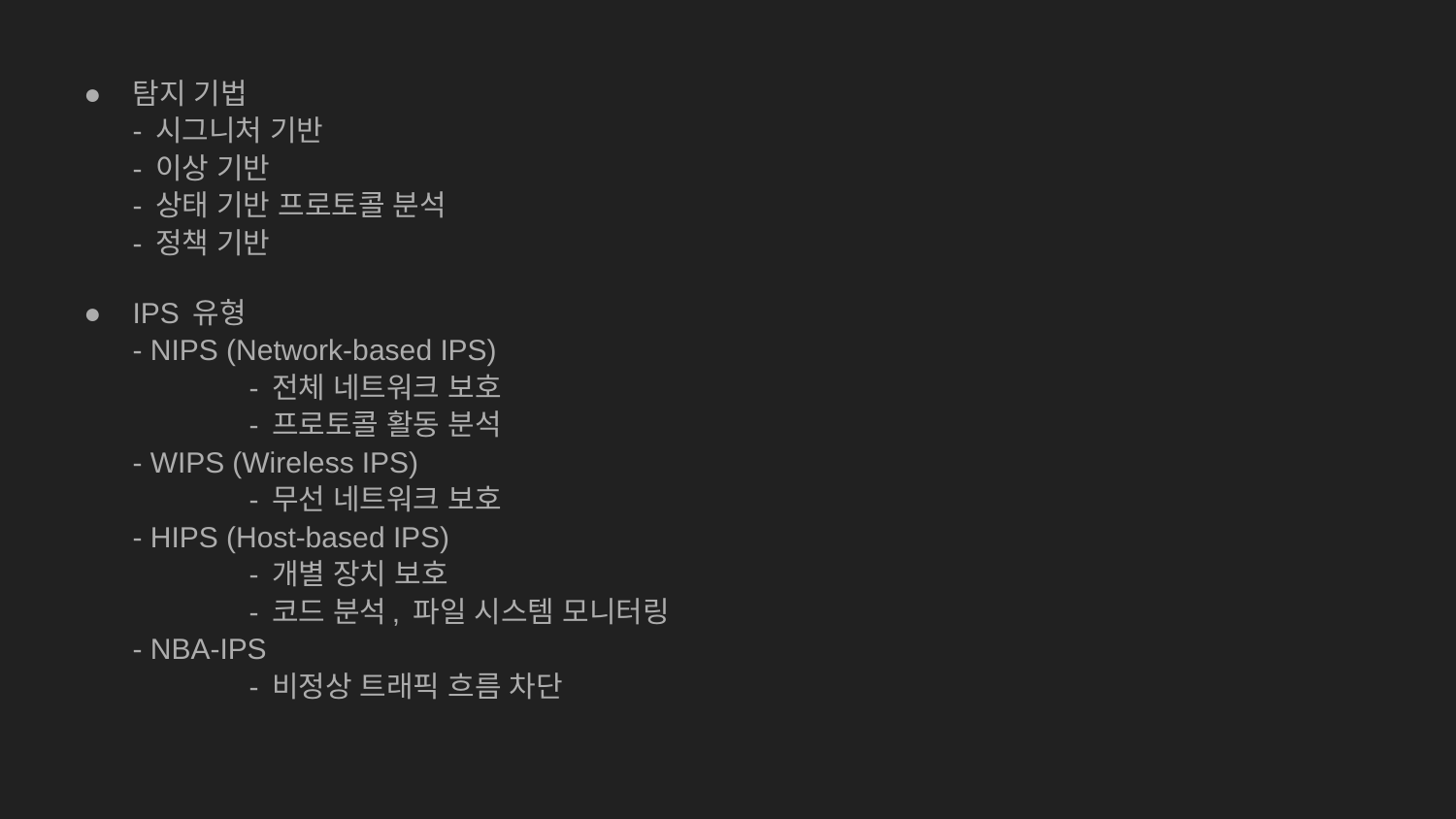

탐지 기법
- 시그니처 기반
- 이상 기반
- 상태 기반 프로토콜 분석
- 정책 기반
IPS 유형
- NIPS (Network-based IPS)
	- 전체 네트워크 보호
	- 프로토콜 활동 분석
- WIPS (Wireless IPS)
	- 무선 네트워크 보호
- HIPS (Host-based IPS)
	- 개별 장치 보호
	- 코드 분석, 파일 시스템 모니터링
- NBA-IPS
	- 비정상 트래픽 흐름 차단